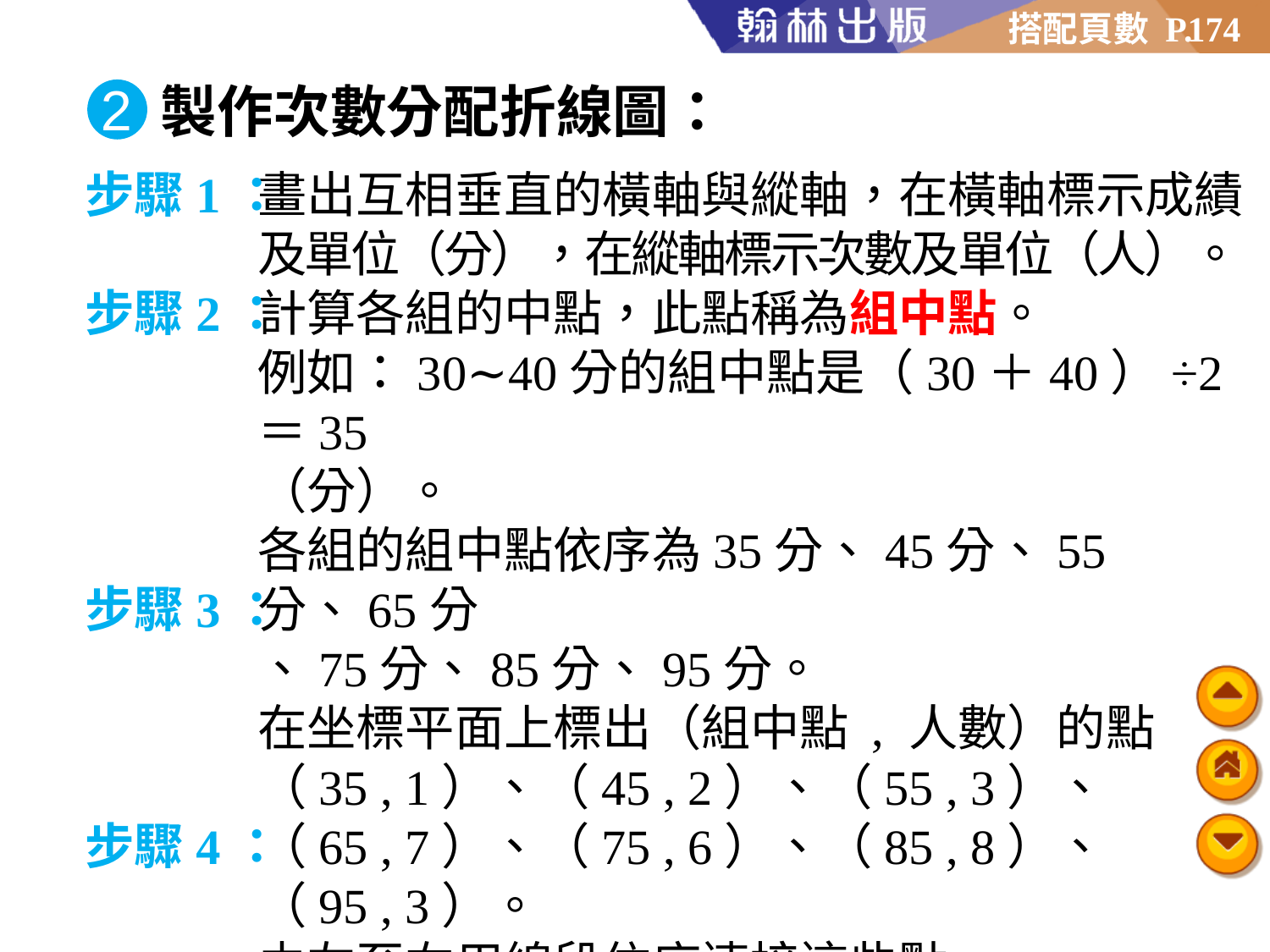

174
2
製作次數分配折線圖：

步驟1：

步驟2：

步驟3：

步驟4：
畫出互相垂直的橫軸與縱軸，在橫軸標示成績
及單位（分），在縱軸標示次數及單位（人）。
計算各組的中點，此點稱為組中點。
例如：30∼40分的組中點是（30＋40）÷2＝35
（分）。
各組的組中點依序為35分、45分、55分、65分
、75分、85分、95分。
在坐標平面上標出（組中點 , 人數）的點
（35 , 1）、（45 , 2）、（55 , 3）、
（65 , 7）、（75 , 6）、（85 , 8）、
（95 , 3）。
由左至右用線段依序連接這些點。